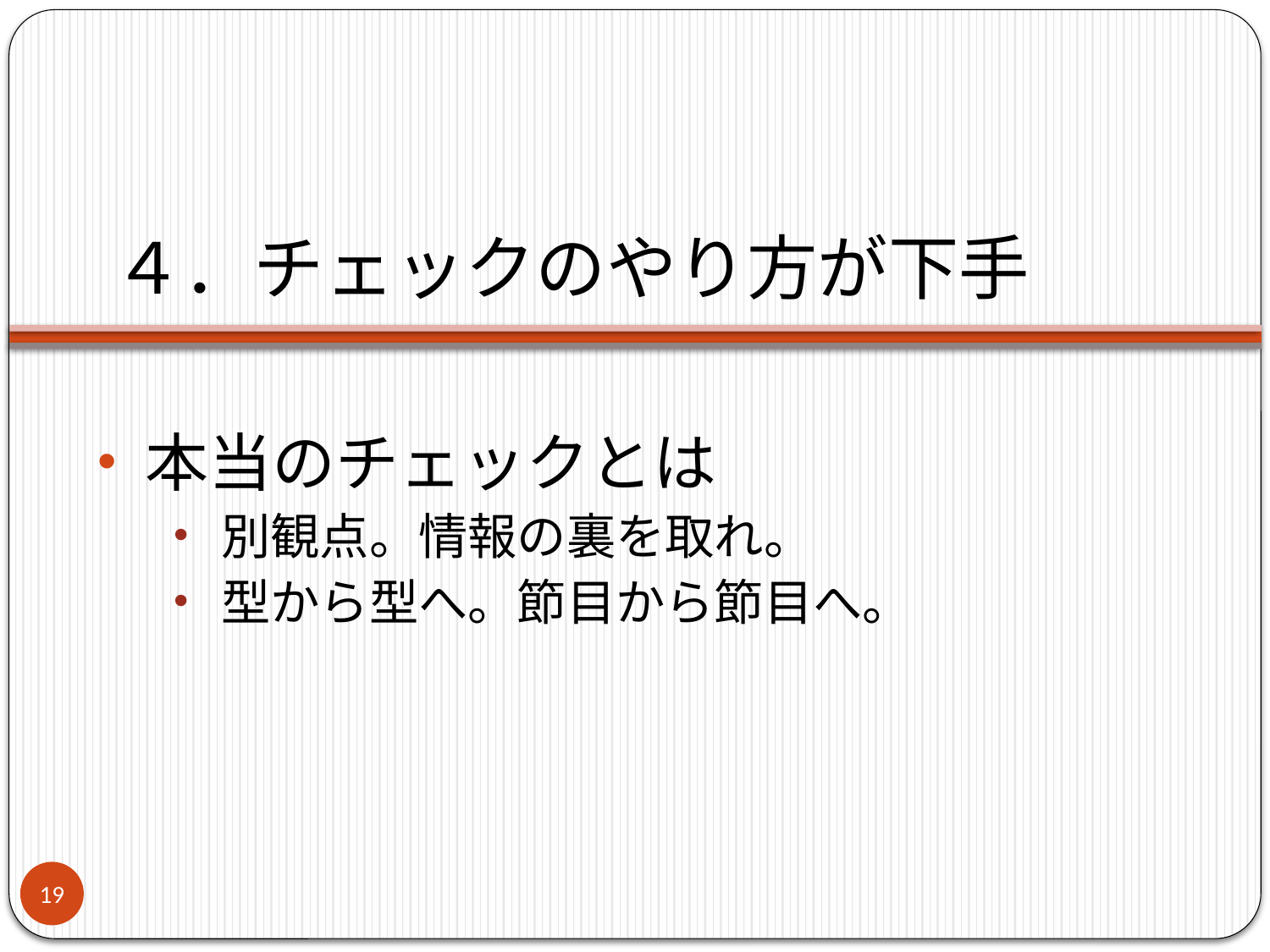

# ４．チェックのやり方が下手
本当のチェックとは
別観点。情報の裏を取れ。
型から型へ。節目から節目へ。
19